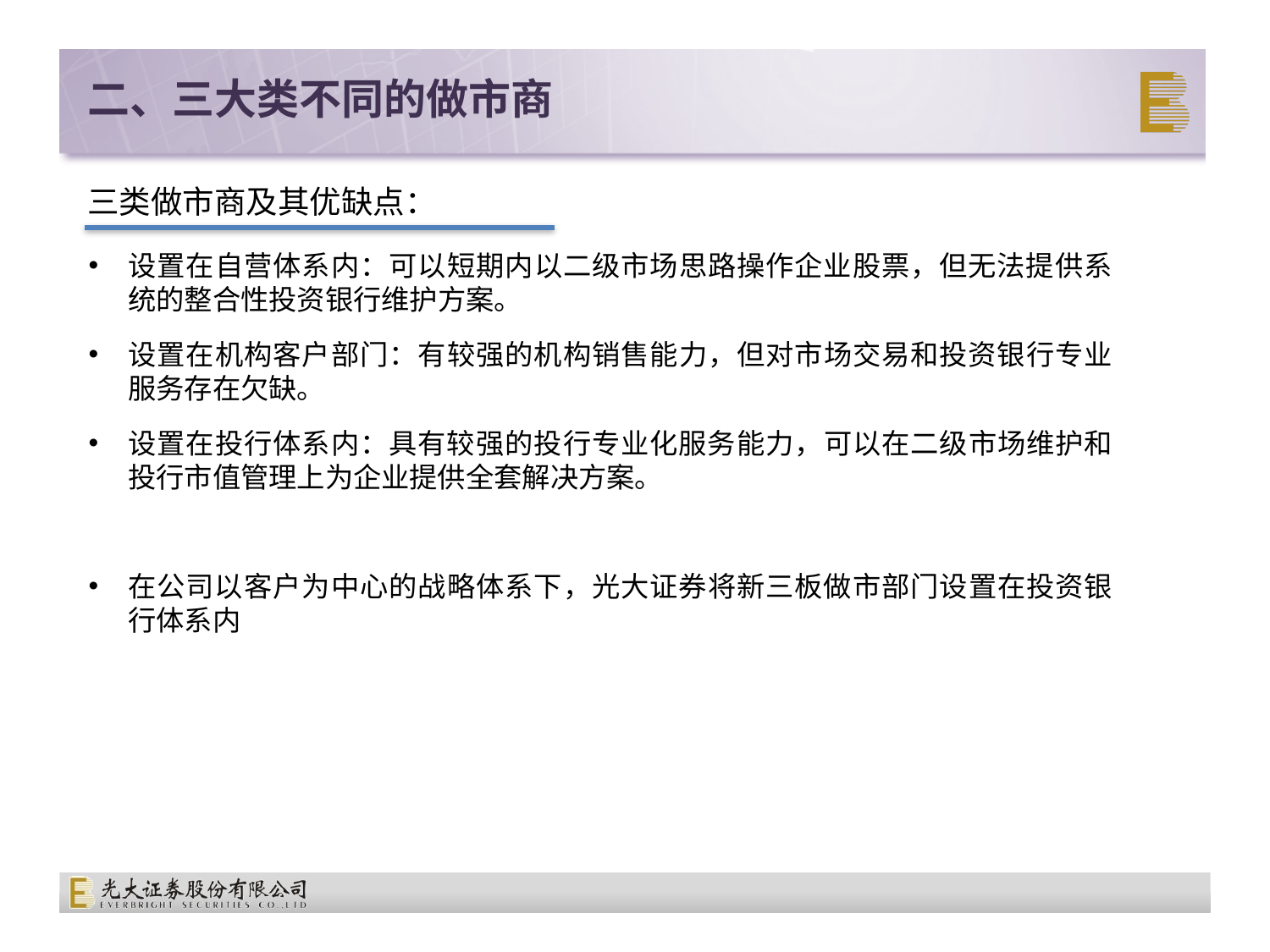

# 二、三大类不同的做市商
三类做市商及其优缺点：
设置在自营体系内：可以短期内以二级市场思路操作企业股票，但无法提供系统的整合性投资银行维护方案。
设置在机构客户部门：有较强的机构销售能力，但对市场交易和投资银行专业服务存在欠缺。
设置在投行体系内：具有较强的投行专业化服务能力，可以在二级市场维护和投行市值管理上为企业提供全套解决方案。

在公司以客户为中心的战略体系下，光大证券将新三板做市部门设置在投资银行体系内

66